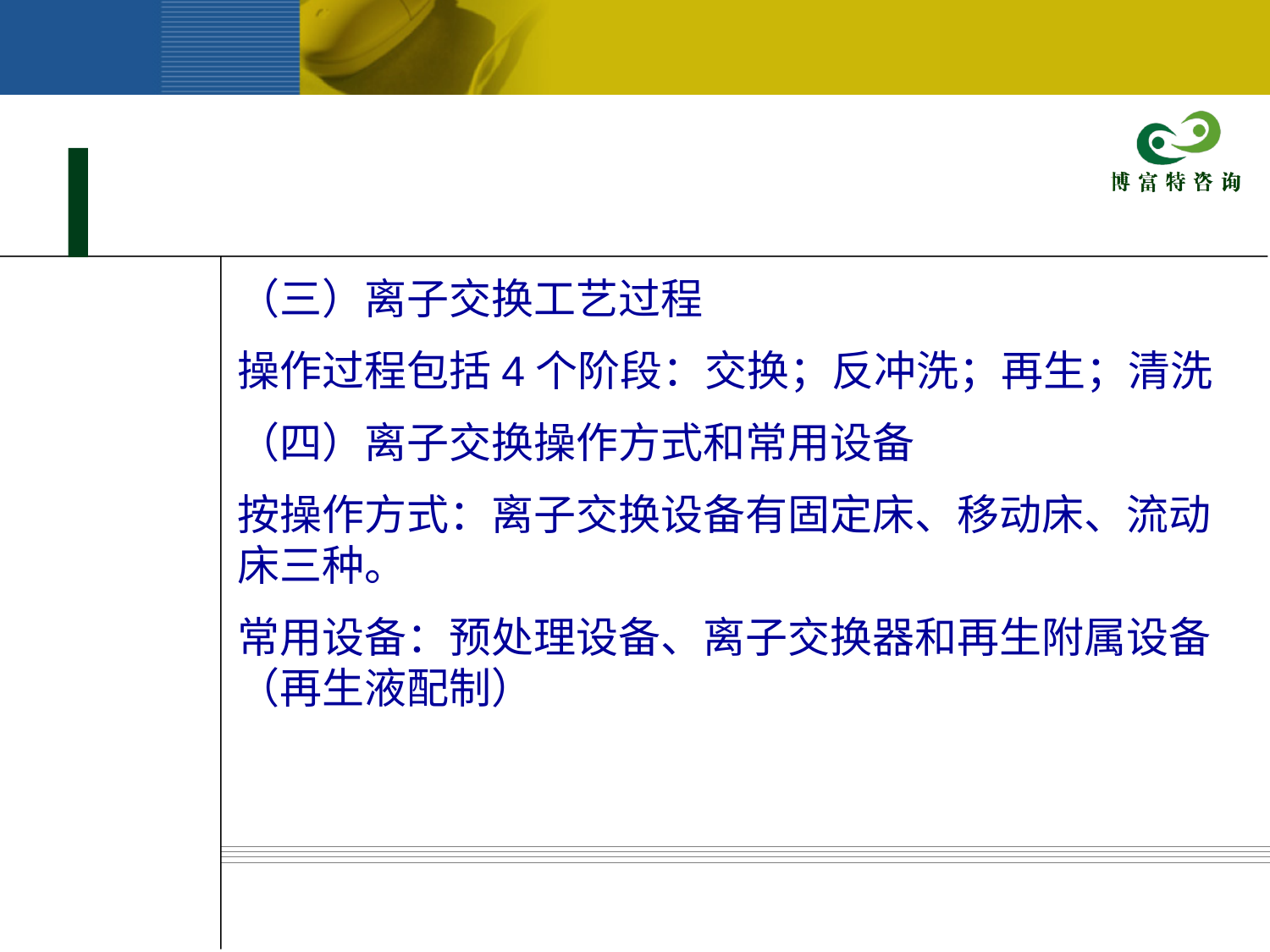

（三）离子交换工艺过程
操作过程包括4个阶段：交换；反冲洗；再生；清洗
（四）离子交换操作方式和常用设备
按操作方式：离子交换设备有固定床、移动床、流动床三种。
常用设备：预处理设备、离子交换器和再生附属设备（再生液配制）